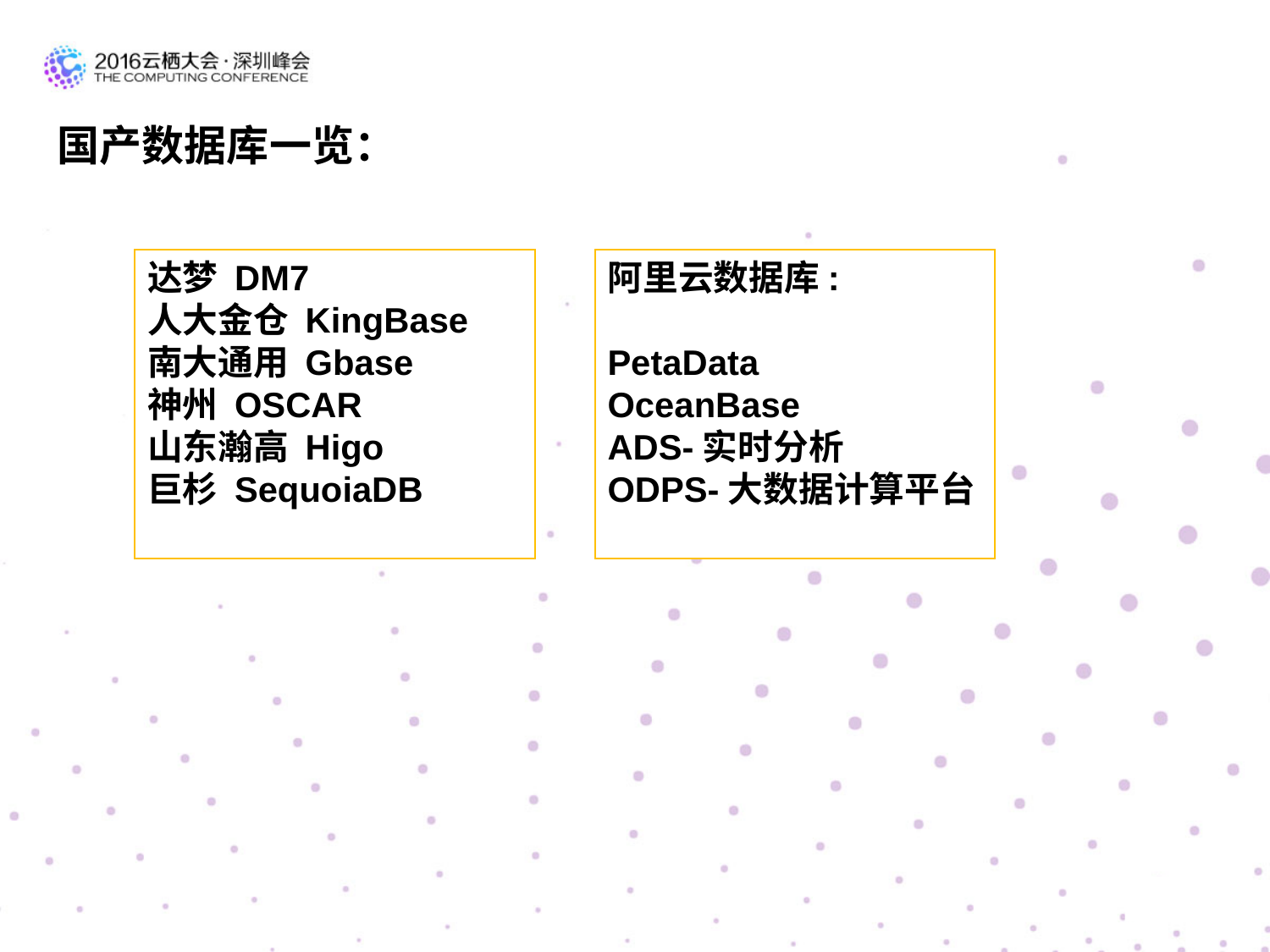

国产数据库一览：
达梦 DM7
人大金仓 KingBase
南大通用 Gbase
神州 OSCAR
山东瀚高 Higo
巨杉 SequoiaDB

阿里云数据库:

PetaData
OceanBase
ADS-实时分析
ODPS-大数据计算平台